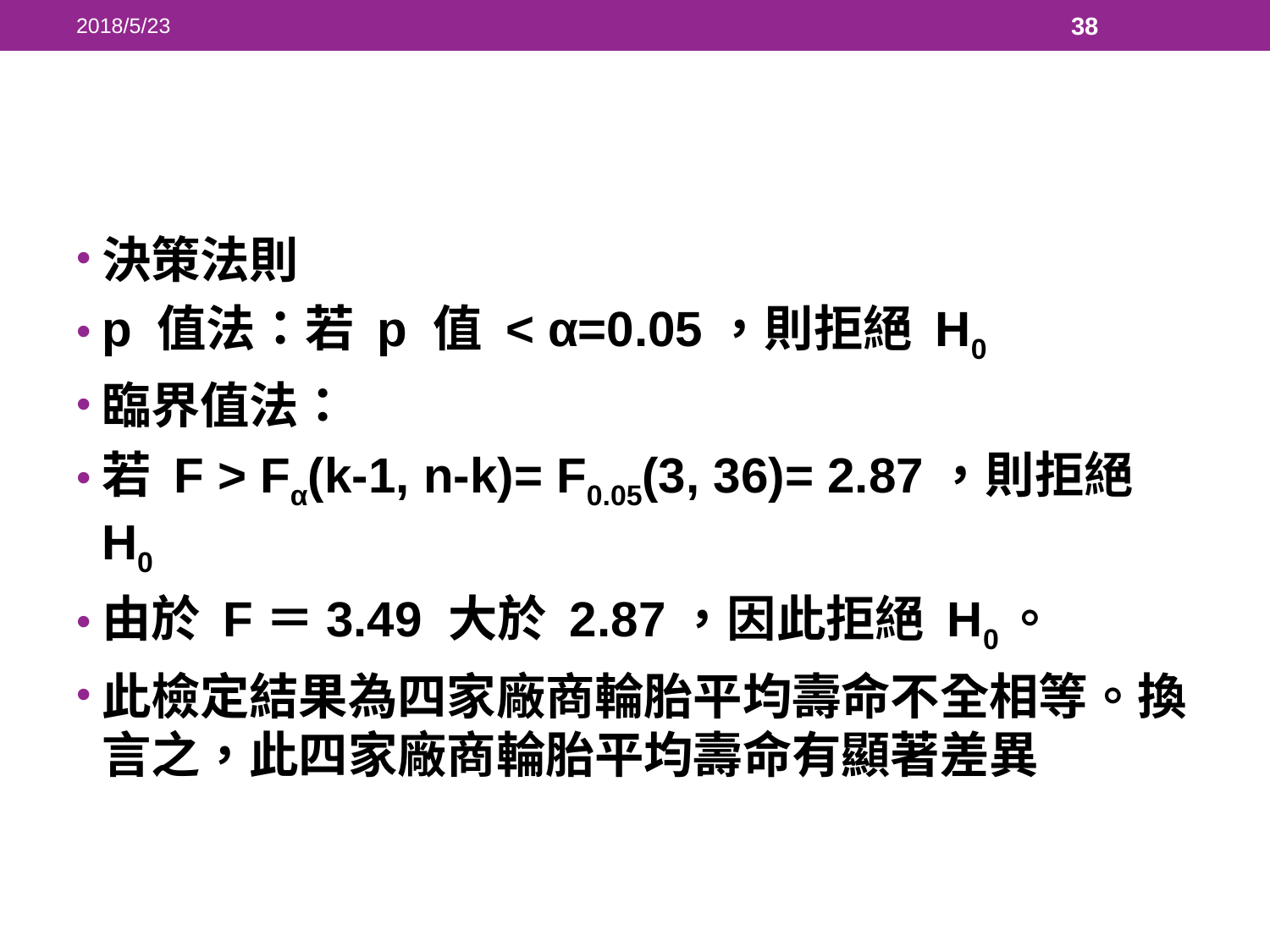

2018/5/23
38
#
決策法則
p 值法：若 p 值 < α=0.05，則拒絕 H0
臨界值法：
若 F > Fα(k-1, n-k)= F0.05(3, 36)= 2.87，則拒絕 H0
由於 F＝3.49 大於 2.87，因此拒絕 H0。
此檢定結果為四家廠商輪胎平均壽命不全相等。換言之，此四家廠商輪胎平均壽命有顯著差異